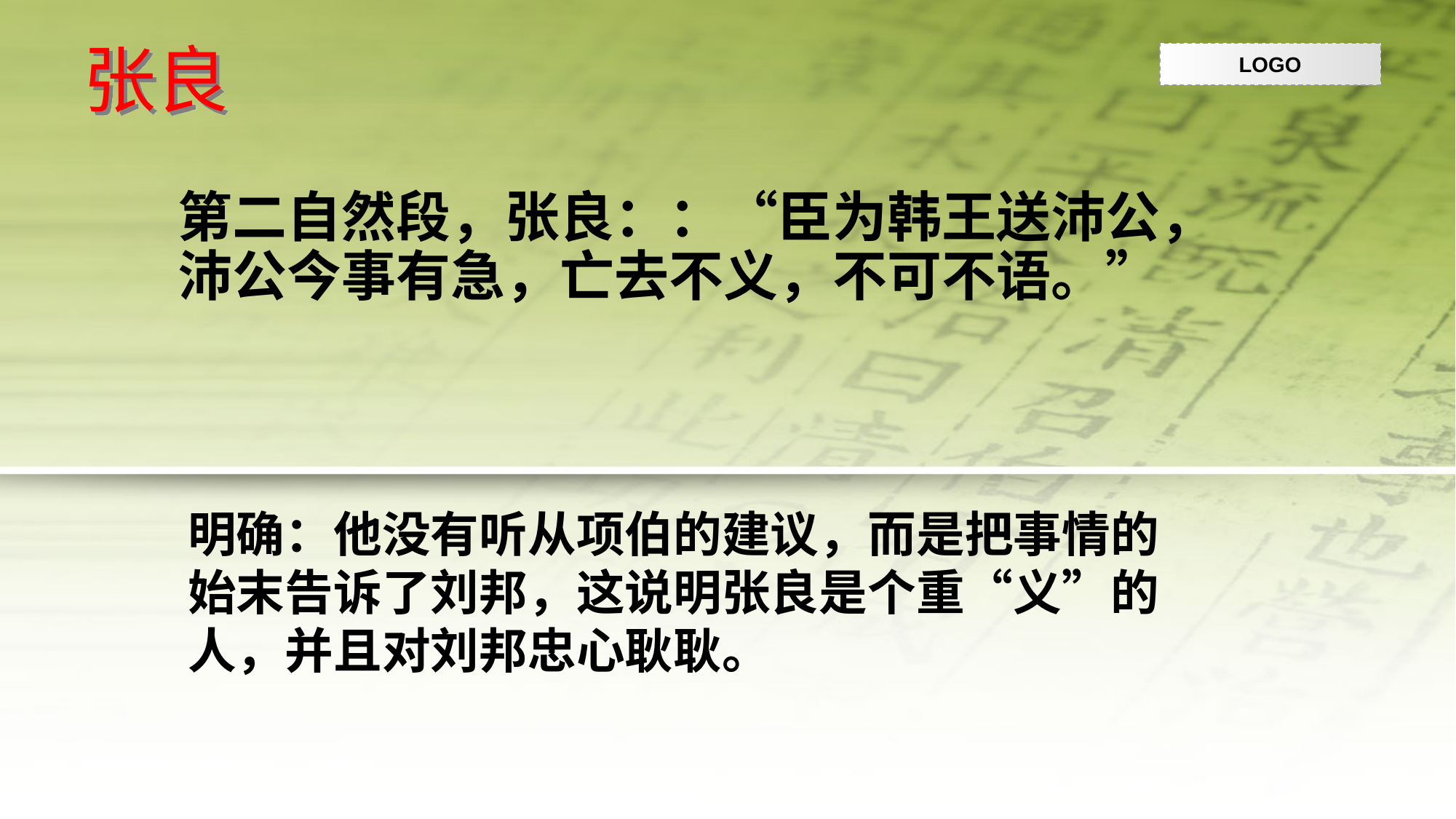

# 张良
第二自然段，张良：：“臣为韩王送沛公，沛公今事有急，亡去不义，不可不语。”
明确：他没有听从项伯的建议，而是把事情的始末告诉了刘邦，这说明张良是个重“义”的人，并且对刘邦忠心耿耿。